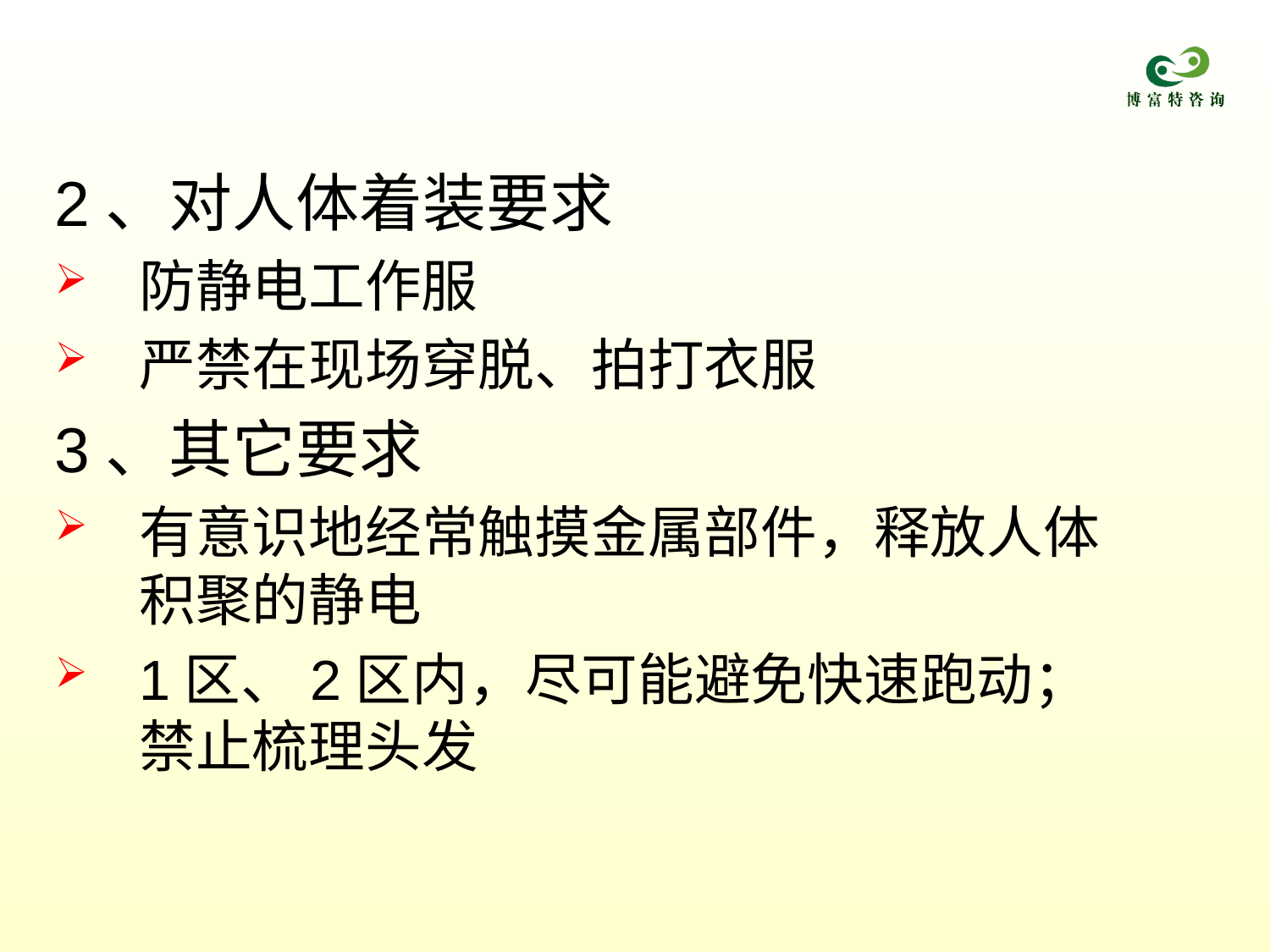

2、对人体着装要求
防静电工作服
严禁在现场穿脱、拍打衣服
3、其它要求
有意识地经常触摸金属部件，释放人体积聚的静电
1区、2区内，尽可能避免快速跑动；禁止梳理头发
100